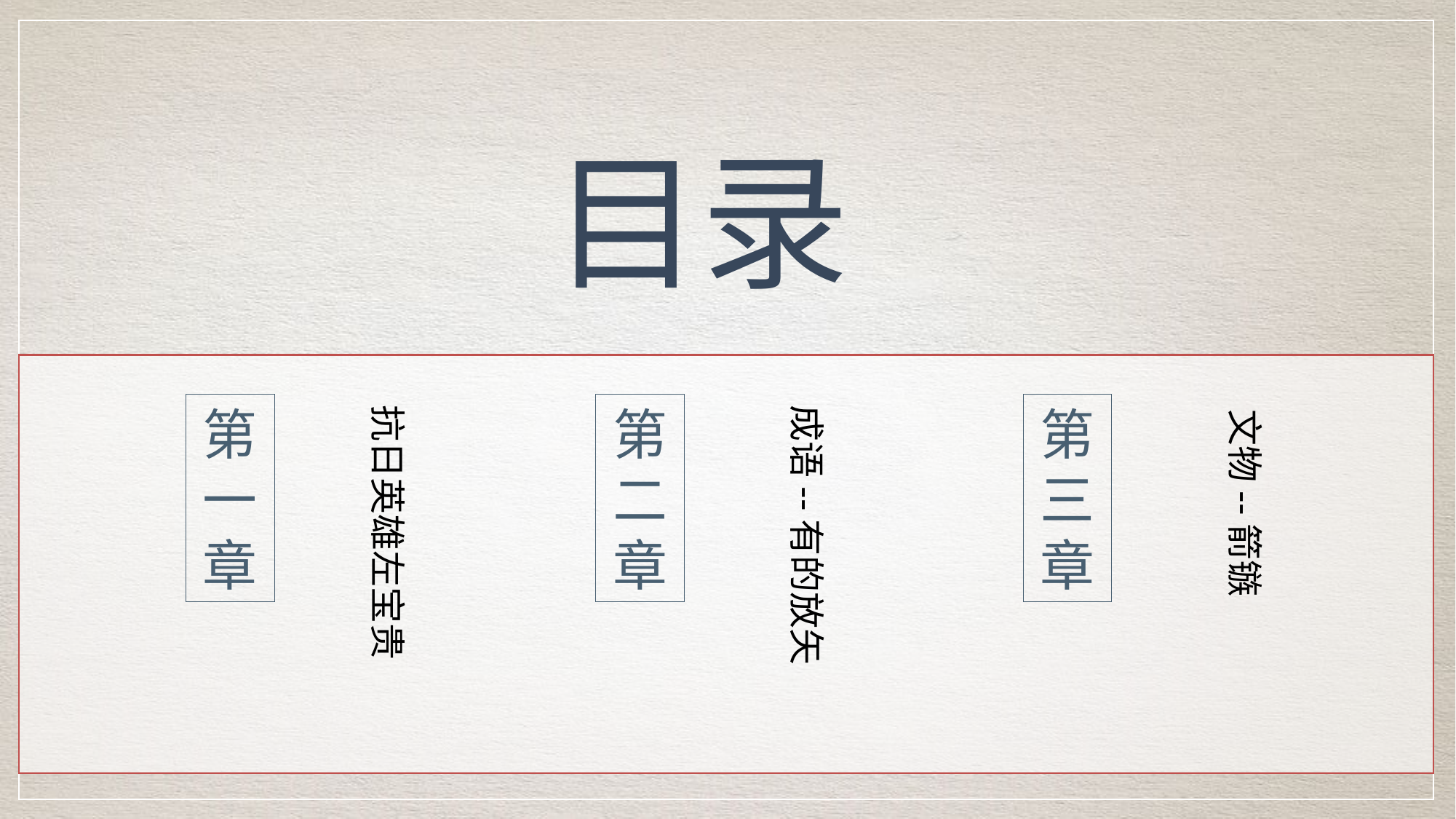

目录

抗日英雄左宝贵

成语--有的放矢
第三章
第一章
第二章
文物--箭镞